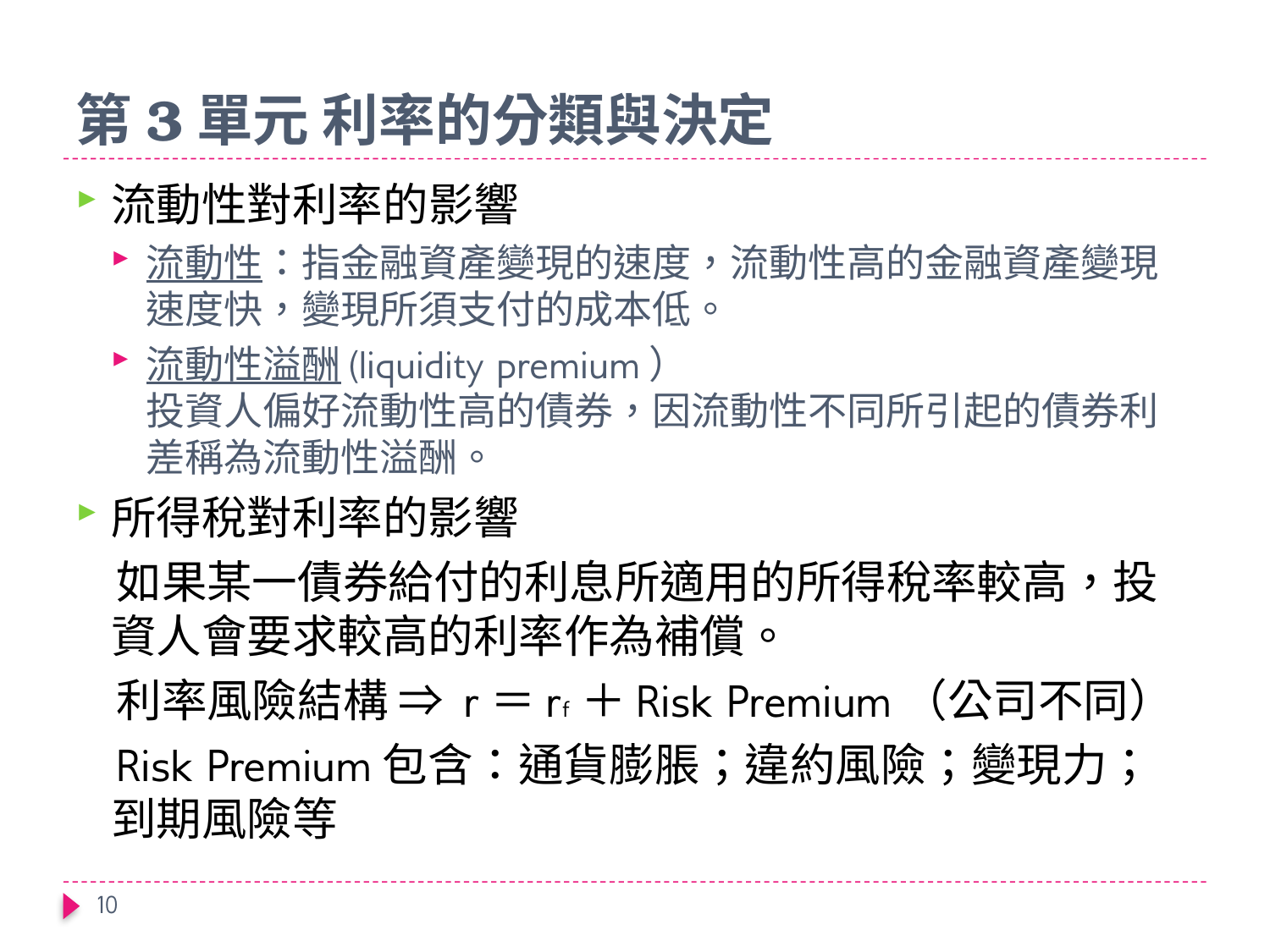

# 第3單元 利率的分類與決定
流動性對利率的影響
流動性：指金融資產變現的速度，流動性高的金融資產變現速度快，變現所須支付的成本低。
流動性溢酬(liquidity premium）
投資人偏好流動性高的債券，因流動性不同所引起的債券利差稱為流動性溢酬。
所得稅對利率的影響
   如果某一債券給付的利息所適用的所得稅率較高，投資人會要求較高的利率作為補償。
   利率風險結構 ⇒ r＝rf ＋Risk Premium（公司不同）
   Risk Premium包含：通貨膨脹；違約風險；變現力；到期風險等

10